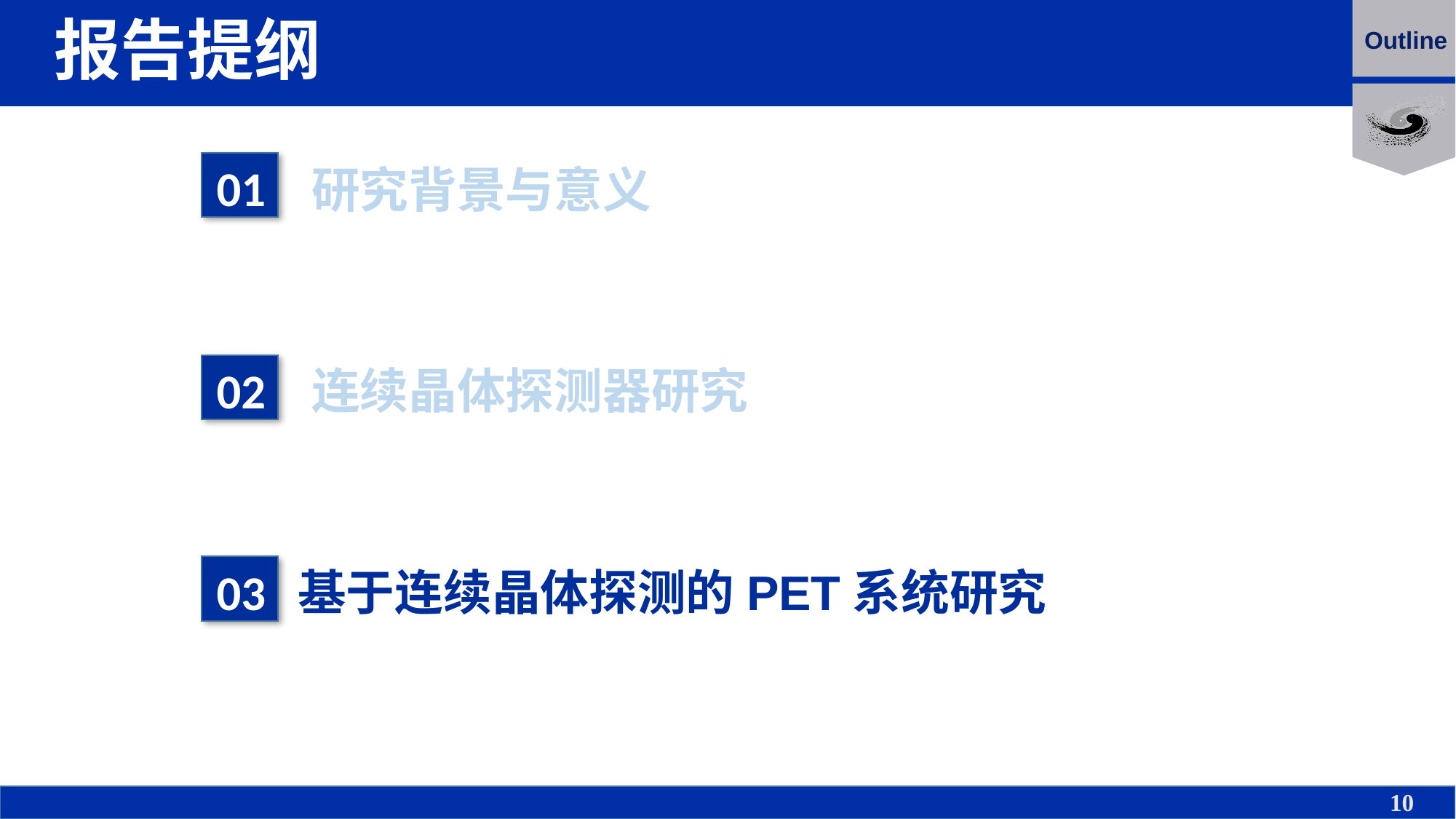

# 报告提纲
Outline

01
研究背景与意义

02
连续晶体探测器研究

03
基于连续晶体探测的PET系统研究
10